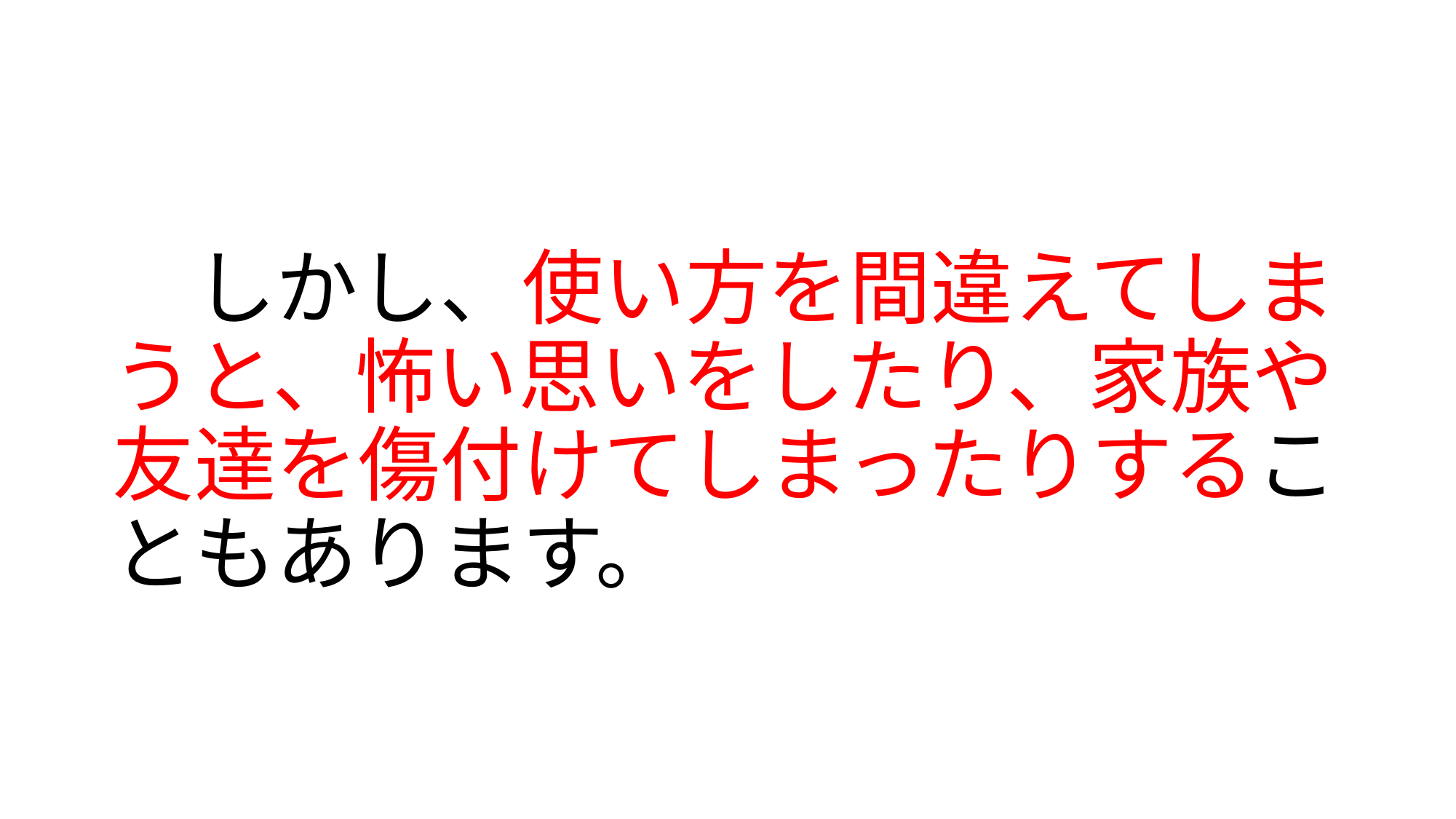

しかし、使い方を間違えてしまうと、怖い思いをしたり、家族や友達を傷付けてしまったりすることもあります。